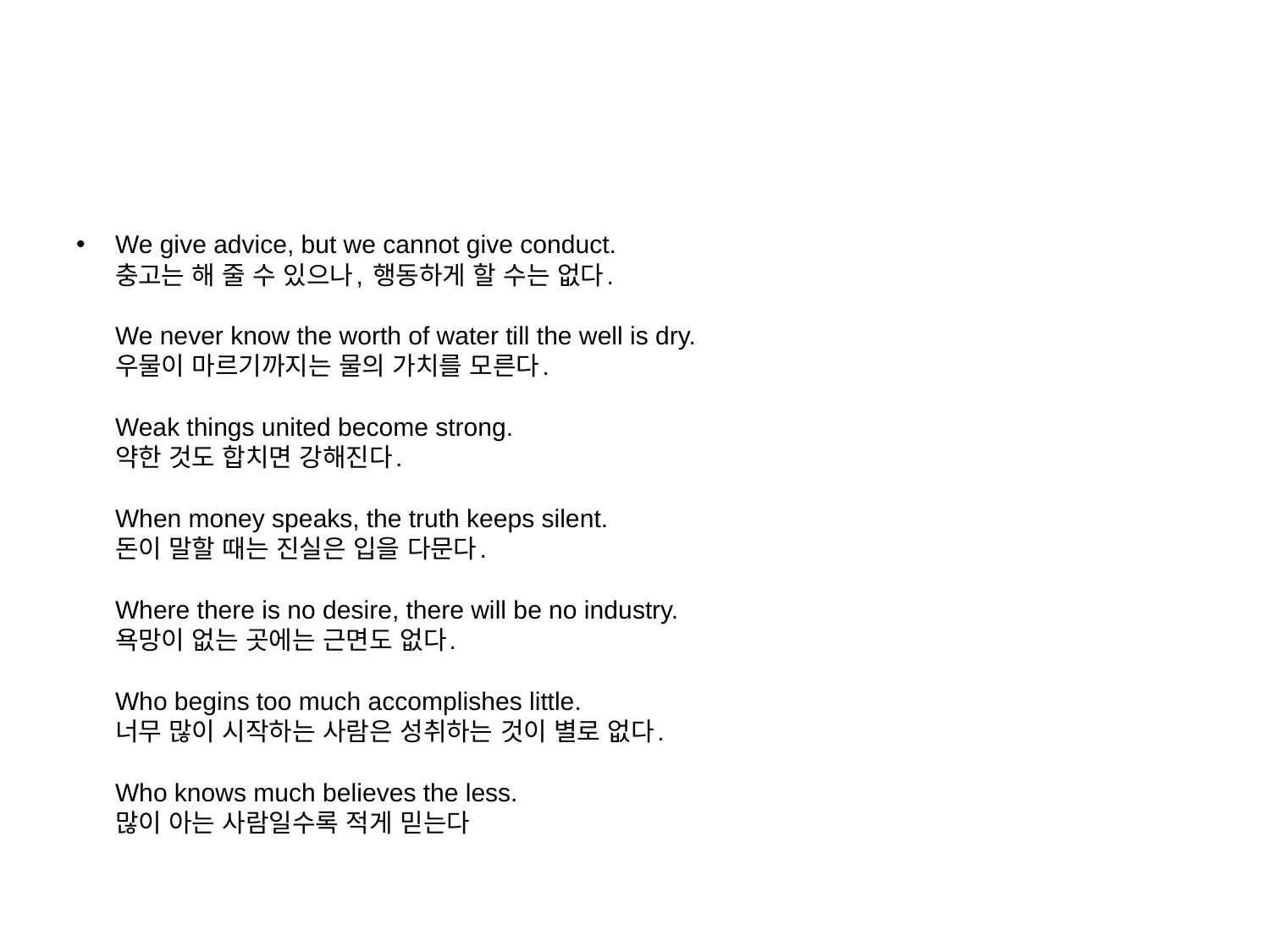

#
We give advice, but we cannot give conduct.
충고는 해 줄 수 있으나, 행동하게 할 수는 없다.
We never know the worth of water till the well is dry.
우물이 마르기까지는 물의 가치를 모른다.
Weak things united become strong.
약한 것도 합치면 강해진다.
When money speaks, the truth keeps silent.
돈이 말할 때는 진실은 입을 다문다.
Where there is no desire, there will be no industry.
욕망이 없는 곳에는 근면도 없다.
Who begins too much accomplishes little.
너무 많이 시작하는 사람은 성취하는 것이 별로 없다.
Who knows much believes the less.
많이 아는 사람일수록 적게 믿는다